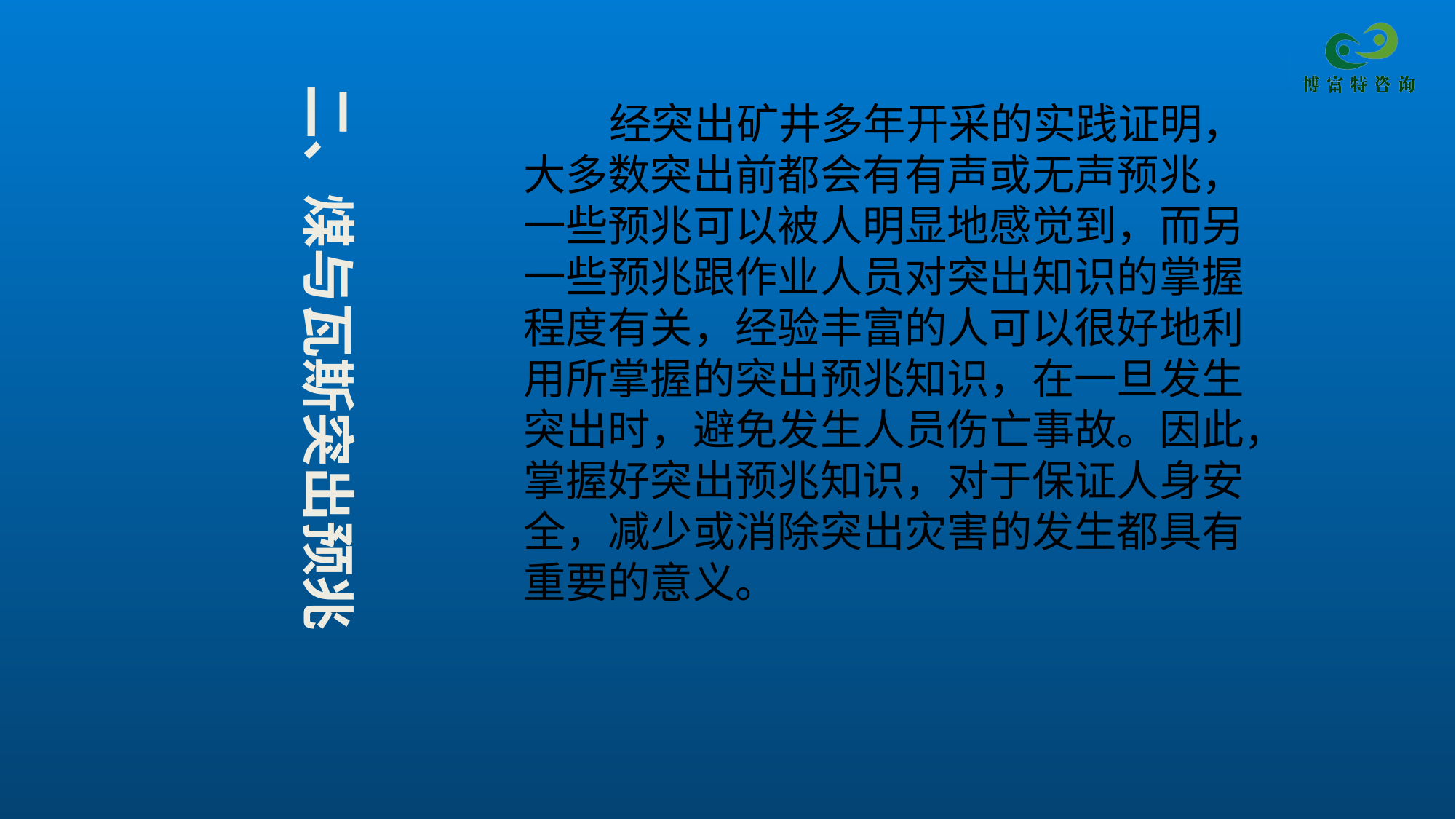

二、煤与瓦斯突出预兆
        经突出矿井多年开采的实践证明，大多数突出前都会有有声或无声预兆，一些预兆可以被人明显地感觉到，而另一些预兆跟作业人员对突出知识的掌握程度有关，经验丰富的人可以很好地利用所掌握的突出预兆知识，在一旦发生突出时，避免发生人员伤亡事故。因此，掌握好突出预兆知识，对于保证人身安全，减少或消除突出灾害的发生都具有重要的意义。